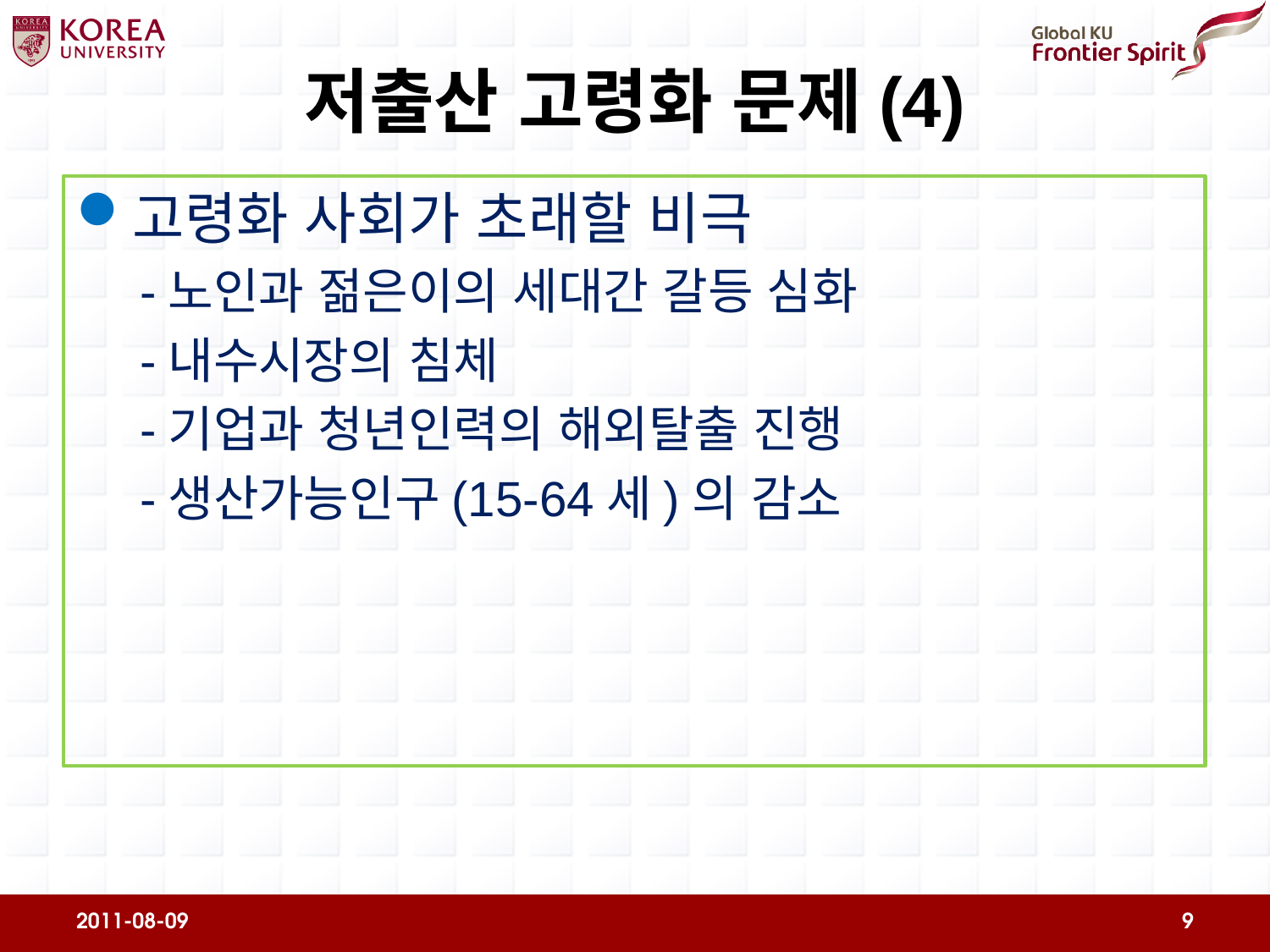

# 저출산 고령화 문제(4)
고령화 사회가 초래할 비극
-노인과 젊은이의 세대간 갈등 심화
-내수시장의 침체
-기업과 청년인력의 해외탈출 진행
-생산가능인구(15-64세)의 감소
2011-08-09
9